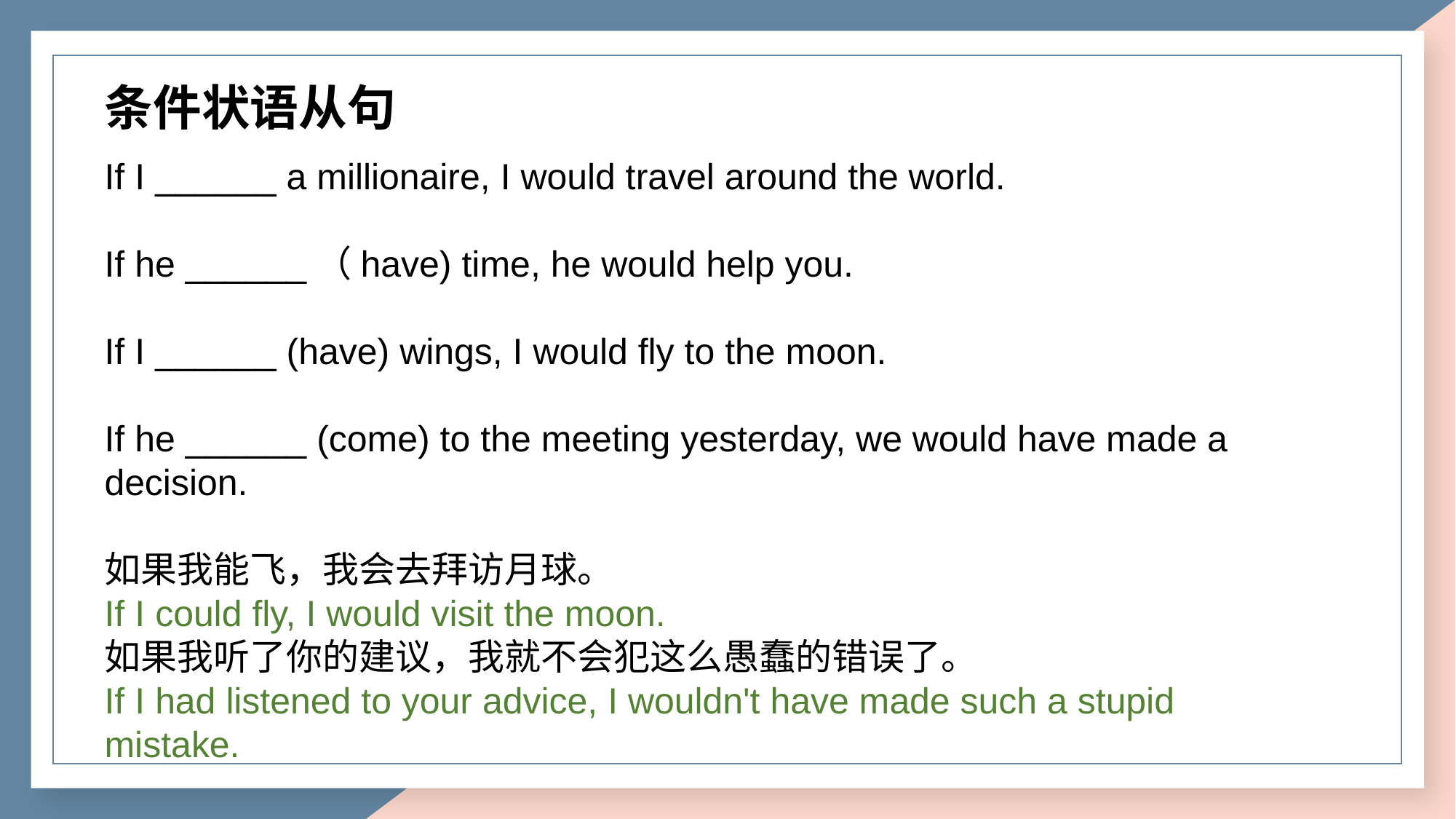

条件状语从句
If I ______ a millionaire, I would travel around the world.

If he ______（have) time, he would help you.

If I ______ (have) wings, I would fly to the moon.

If he ______ (come) to the meeting yesterday, we would have made a decision.

如果我能飞，我会去拜访月球。
If I could fly, I would visit the moon.
如果我听了你的建议，我就不会犯这么愚蠢的错误了。
If I had listened to your advice, I wouldn't have made such a stupid mistake.